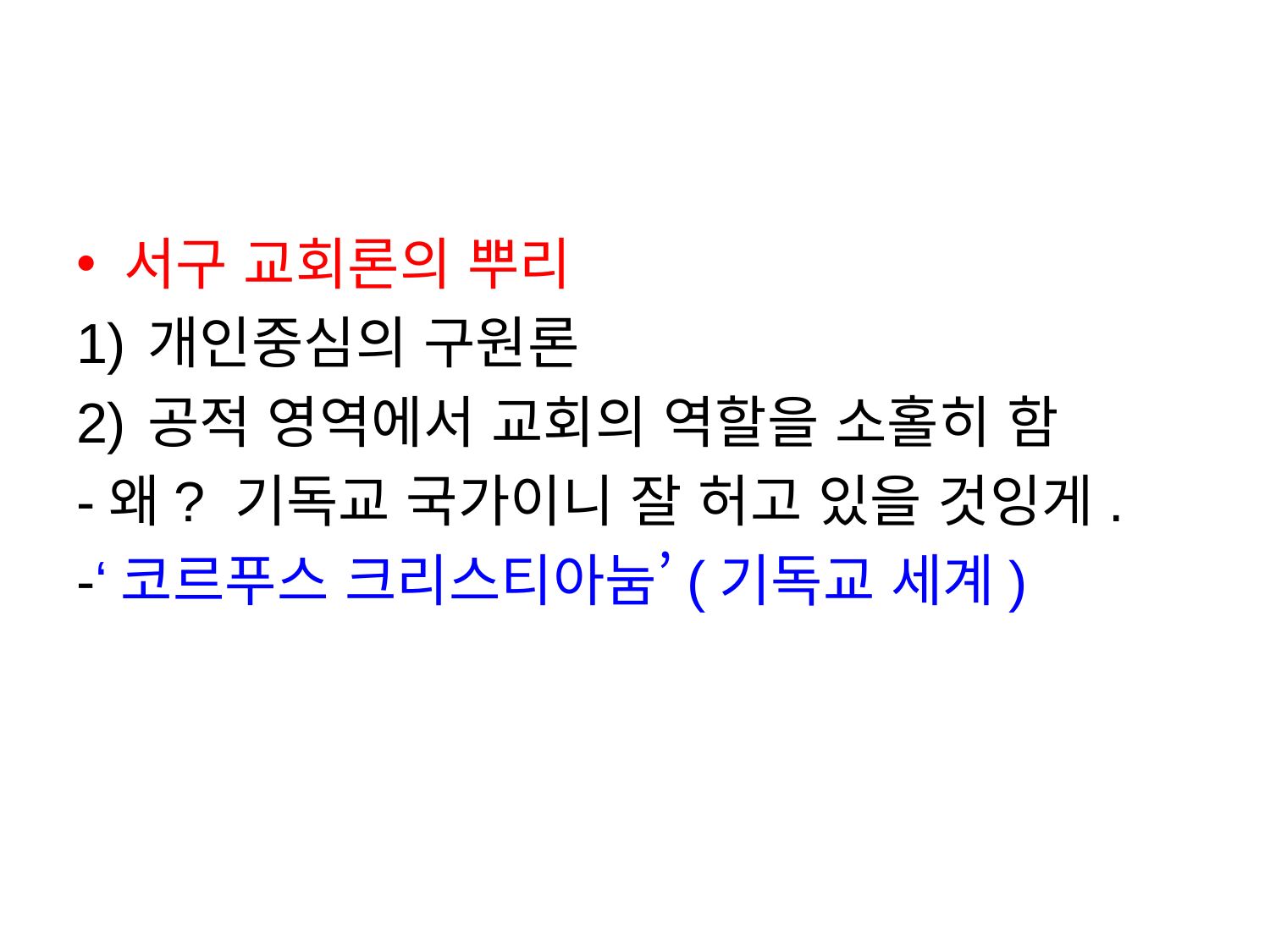

#
서구 교회론의 뿌리
개인중심의 구원론
공적 영역에서 교회의 역할을 소홀히 함
-왜? 기독교 국가이니 잘 허고 있을 것잉게.
-‘코르푸스 크리스티아눔’(기독교 세계)